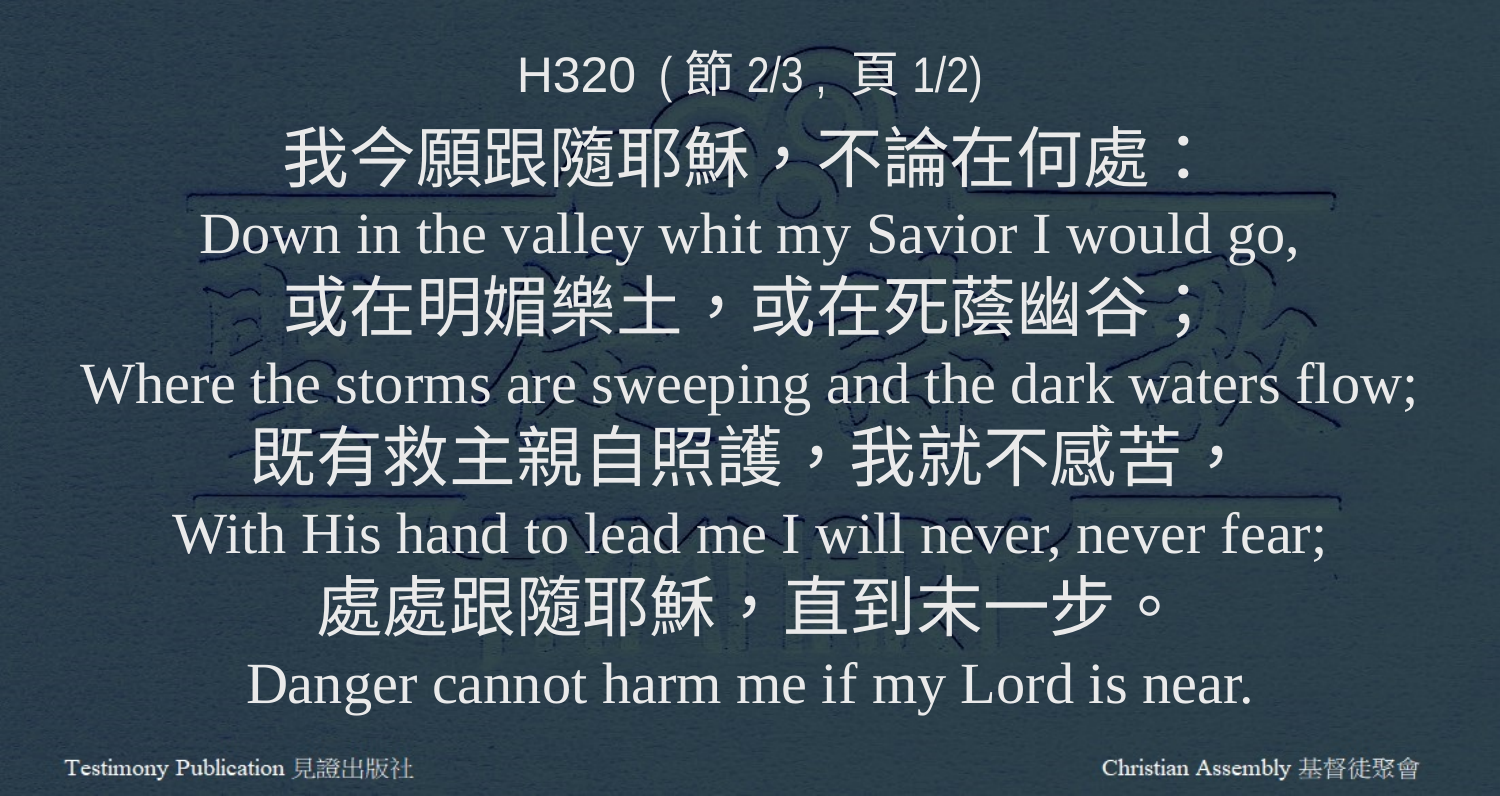

H320  (節2/3 , 頁1/2)
我今願跟隨耶穌，不論在何處：
Down in the valley whit my Savior I would go,
或在明媚樂土，或在死蔭幽谷；
Where the storms are sweeping and the dark waters flow;
既有救主親自照護，我就不感苦，
With His hand to lead me I will never, never fear;
處處跟隨耶穌，直到末一步。
Danger cannot harm me if my Lord is near.